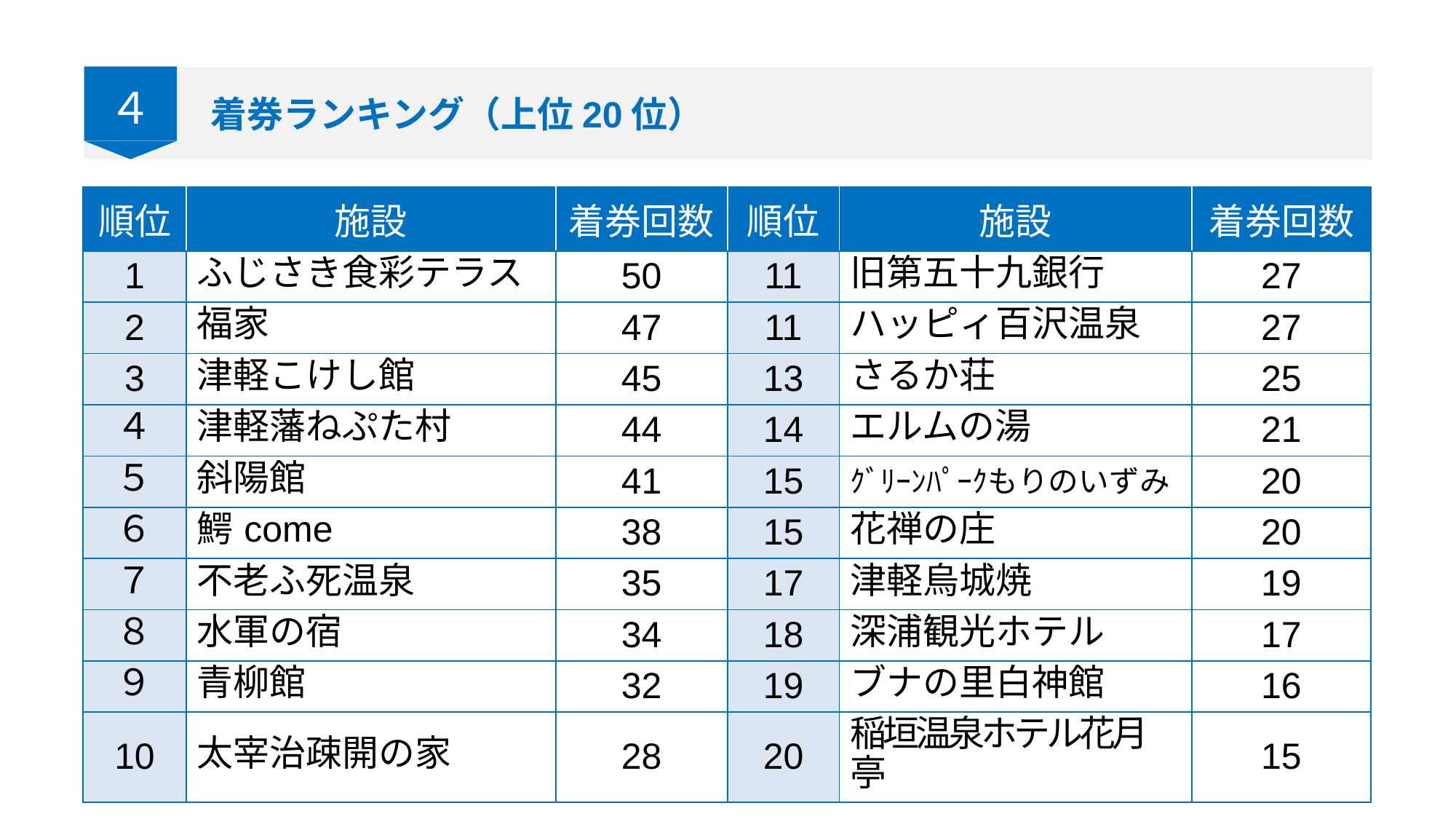

４
着券ランキング（上位20位）

| 順位 | 施設 | 着券回数 | 順位 | 施設 | 着券回数 |
| --- | --- | --- | --- | --- | --- |
| 1 | ふじさき食彩テラス | 50 | 11 | 旧第五十九銀行 | 27 |
| 2 | 福家 | 47 | 11 | ハッピィ百沢温泉 | 27 |
| 3 | 津軽こけし館 | 45 | 13 | さるか荘 | 25 |
| ４ | 津軽藩ねぷた村 | 44 | 14 | エルムの湯 | 21 |
| ５ | 斜陽館 | 41 | 15 | ｸﾞﾘｰﾝﾊﾟｰｸもりのいずみ | 20 |
| ６ | 鰐come | 38 | 15 | 花禅の庄 | 20 |
| ７ | 不老ふ死温泉 | 35 | 17 | 津軽烏城焼 | 19 |
| ８ | 水軍の宿 | 34 | 18 | 深浦観光ホテル | 17 |
| ９ | 青柳館 | 32 | 19 | ブナの里白神館 | 16 |
| 10 | 太宰治疎開の家 | 28 | 20 | 稲垣温泉ホテル花月亭 | 15 |